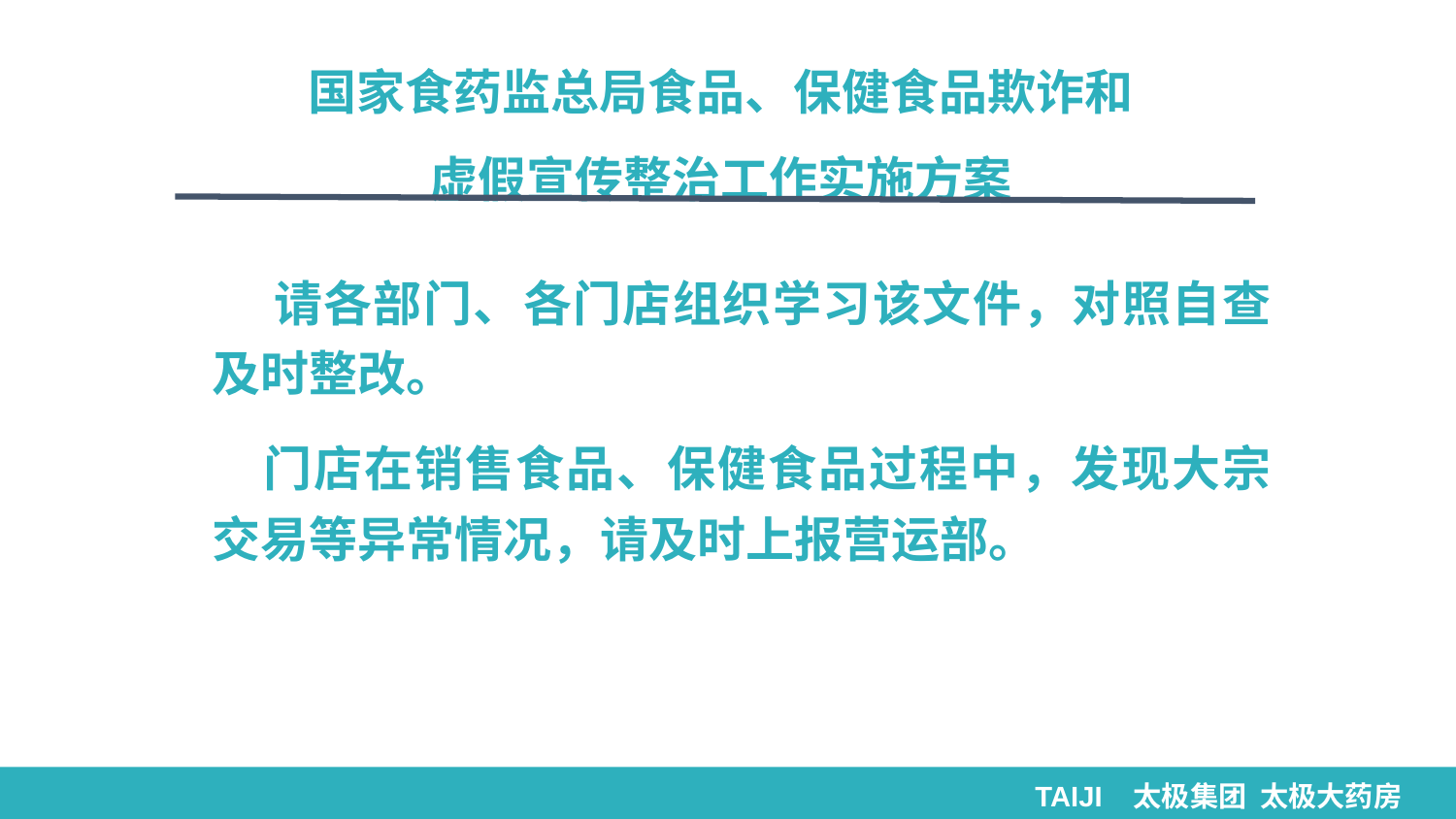

国家食药监总局食品、保健食品欺诈和
虚假宣传整治工作实施方案
    请各部门、各门店组织学习该文件，对照自查及时整改。
   门店在销售食品、保健食品过程中，发现大宗交易等异常情况，请及时上报营运部。

TAIJI   太极集团  太极大药房